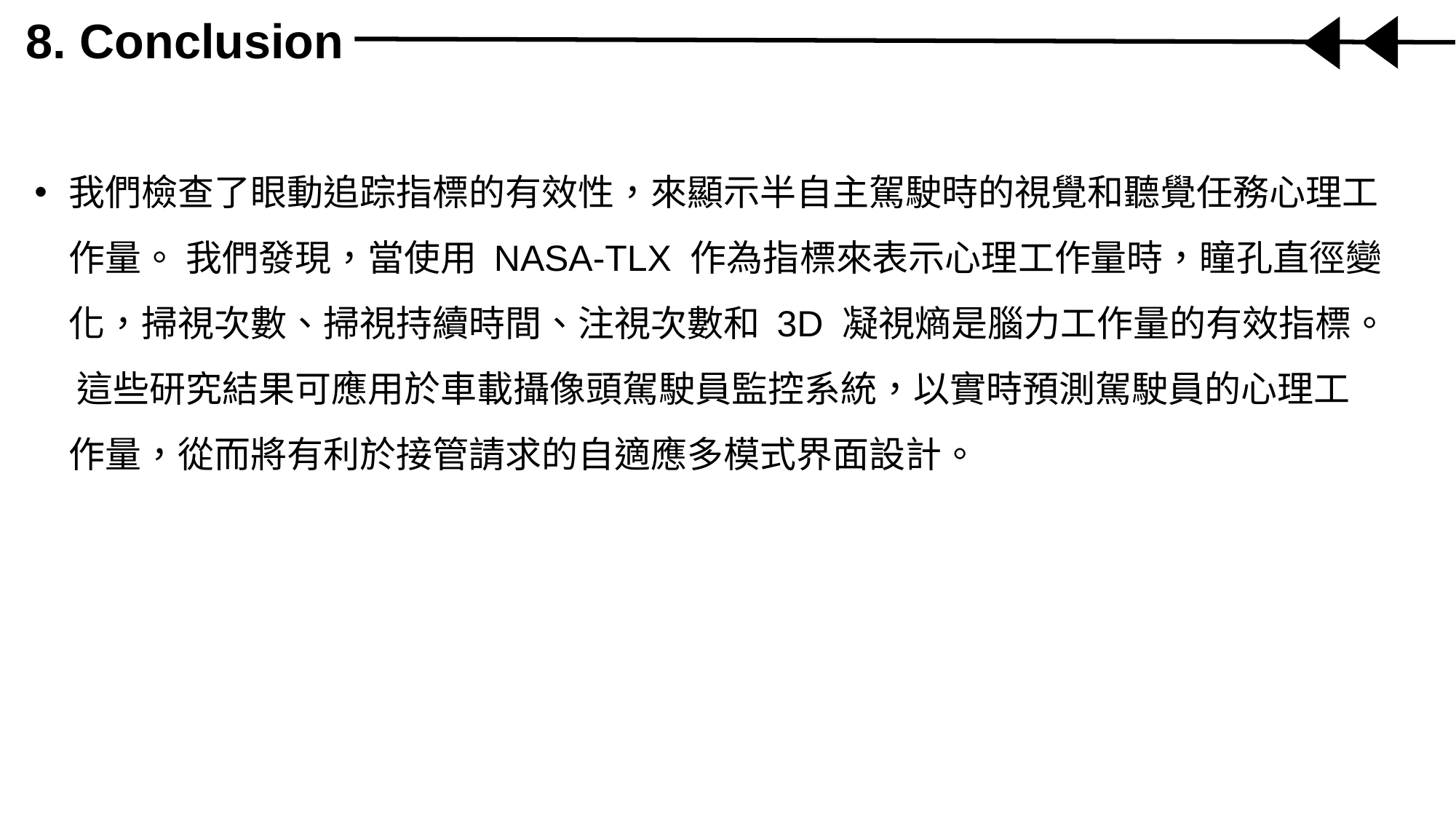

8. Conclusion

我們檢查了眼動追踪指標的有效性，來顯示半自主駕駛時的視覺和聽覺任務心理工作量。 我們發現，當使用 NASA-TLX 作為指標來表示心理工作量時，瞳孔直徑變化，掃視次數、掃視持續時間、注視次數和 3D 凝視熵是腦力工作量的有效指標。 這些研究結果可應用於車載攝像頭駕駛員監控系統，以實時預測駕駛員的心理工作量，從而將有利於接管請求的自適應多模式界面設計。